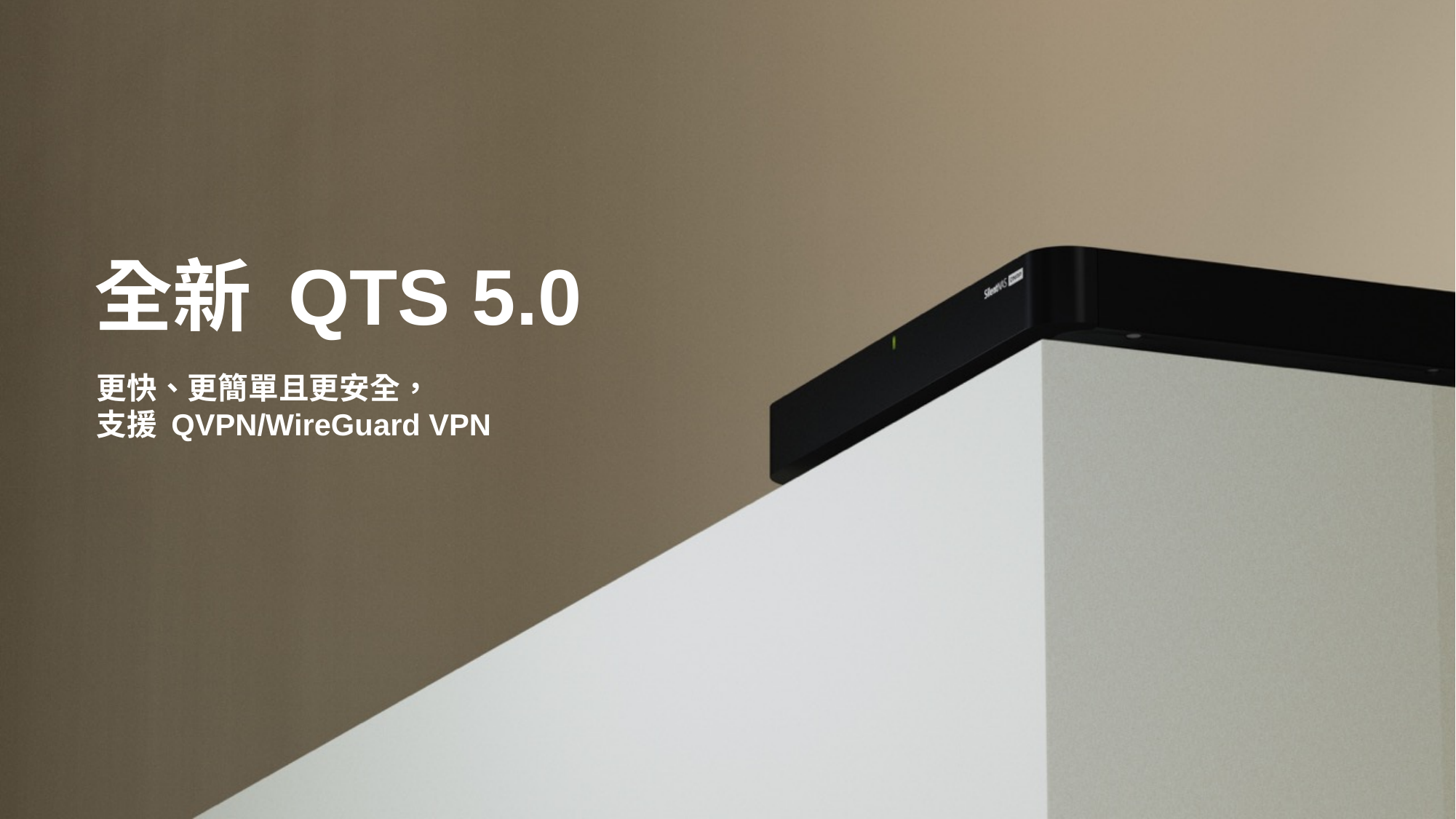

全新 QTS 5.0
更快、更簡單且更安全，
支援 QVPN/WireGuard VPN